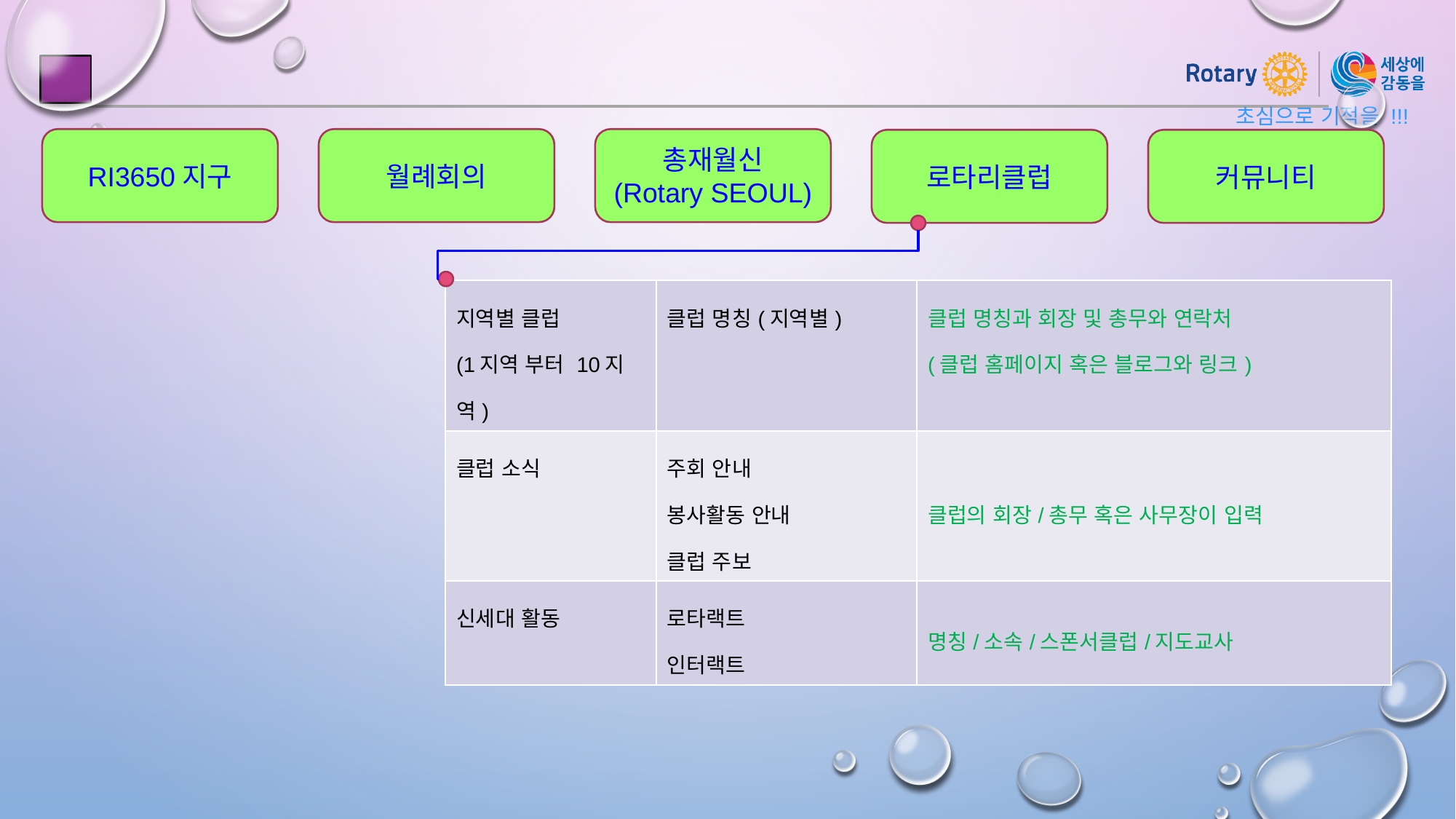

RI3650지구
월례회의
총재월신
(Rotary SEOUL)
로타리클럽
커뮤니티

| 지역별 클럽 (1지역 부터 10지역) | 클럽 명칭(지역별) | 클럽 명칭과 회장 및 총무와 연락처 (클럽 홈페이지 혹은 블로그와 링크) |
| --- | --- | --- |
| 클럽 소식 | 주회 안내 봉사활동 안내 클럽 주보 | 클럽의 회장/총무 혹은 사무장이 입력 |
| 신세대 활동 | 로타랙트 인터랙트 | 명칭/소속/스폰서클럽/지도교사 |